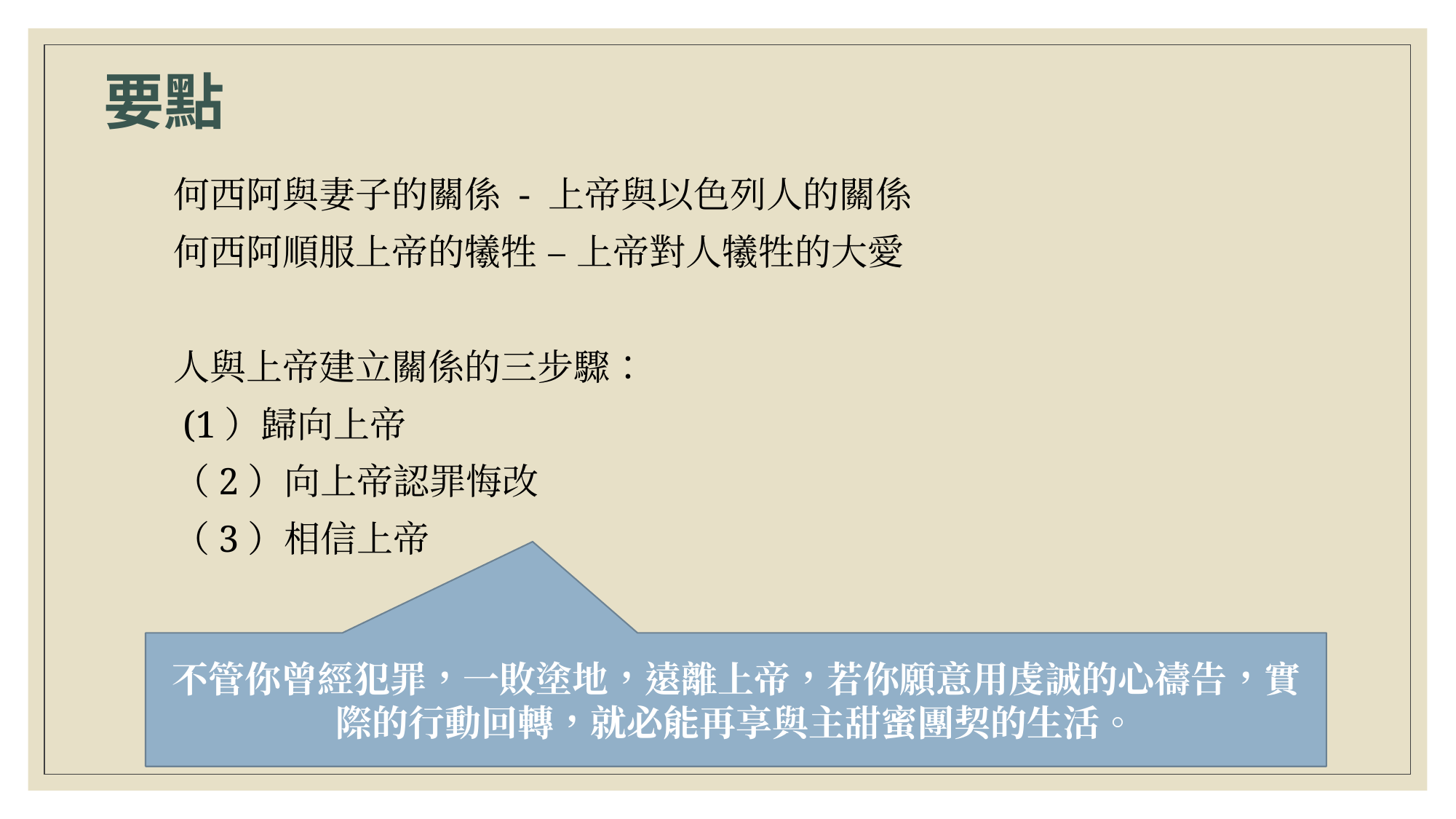

# 要點

何西阿與妻子的關係 - 上帝與以色列人的關係
何西阿順服上帝的犧牲 – 上帝對人犧牲的大愛

人與上帝建立關係的三步驟：
 (1）歸向上帝
（2）向上帝認罪悔改
（3）相信上帝
不管你曾經犯罪，一敗塗地，遠離上帝，若你願意用虔誠的心禱告，實際的行動回轉，就必能再享與主甜蜜團契的生活。